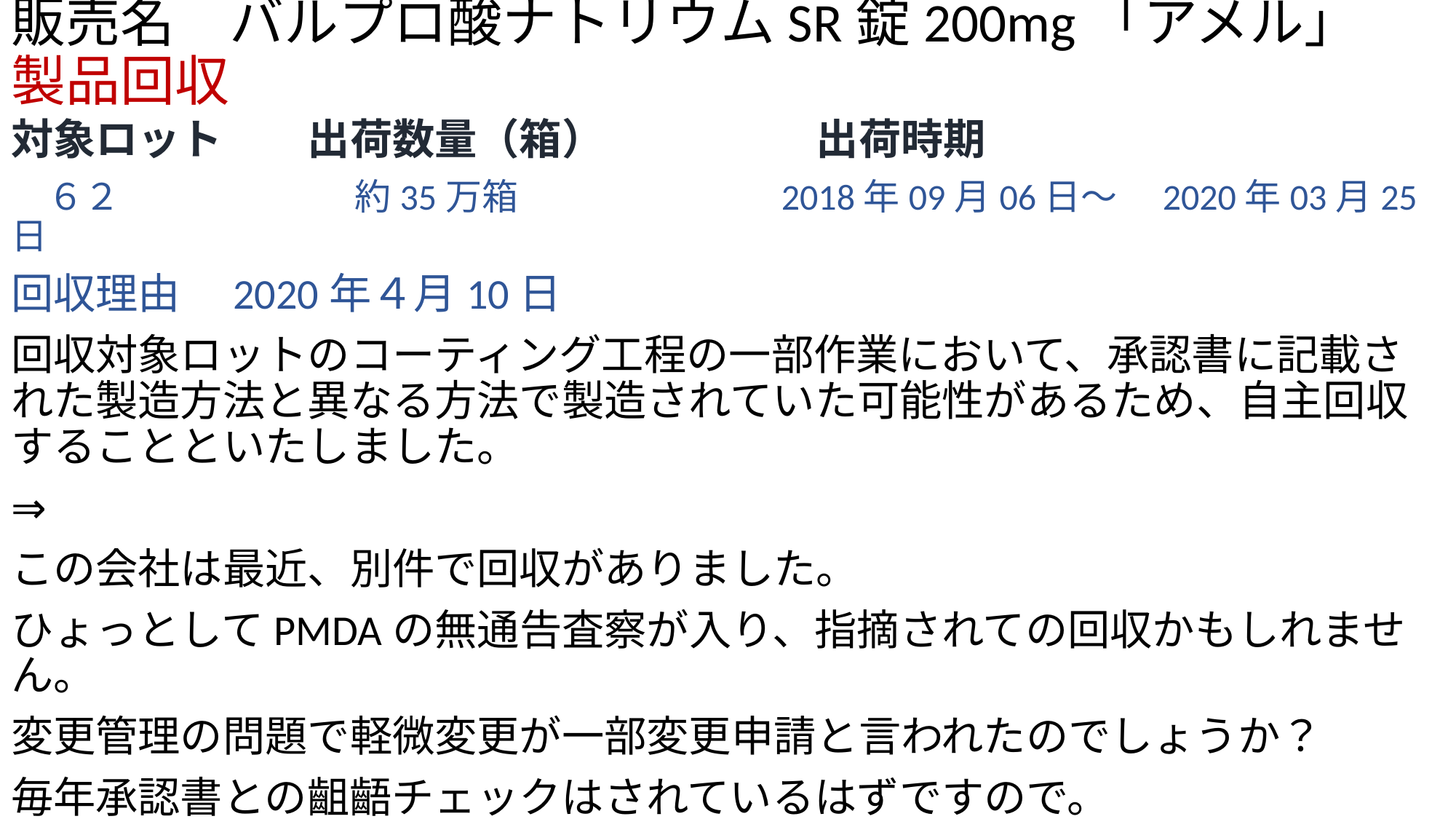

# 販売名　バルプロ酸ナトリウムSR錠200mg「アメル」　製品回収
対象ロット　　出荷数量（箱）　　　　　出荷時期
　６２　　 　　　　 約35万箱　　　　　　　2018年09月06日～　2020年03月25日
回収理由　2020年４月10日
回収対象ロットのコーティング工程の一部作業において、承認書に記載された製造方法と異なる方法で製造されていた可能性があるため、自主回収することといたしました。
⇒
この会社は最近、別件で回収がありました。
ひょっとしてPMDAの無通告査察が入り、指摘されての回収かもしれません。
変更管理の問題で軽微変更が一部変更申請と言われたのでしょうか？
毎年承認書との齟齬チェックはされているはずですので。